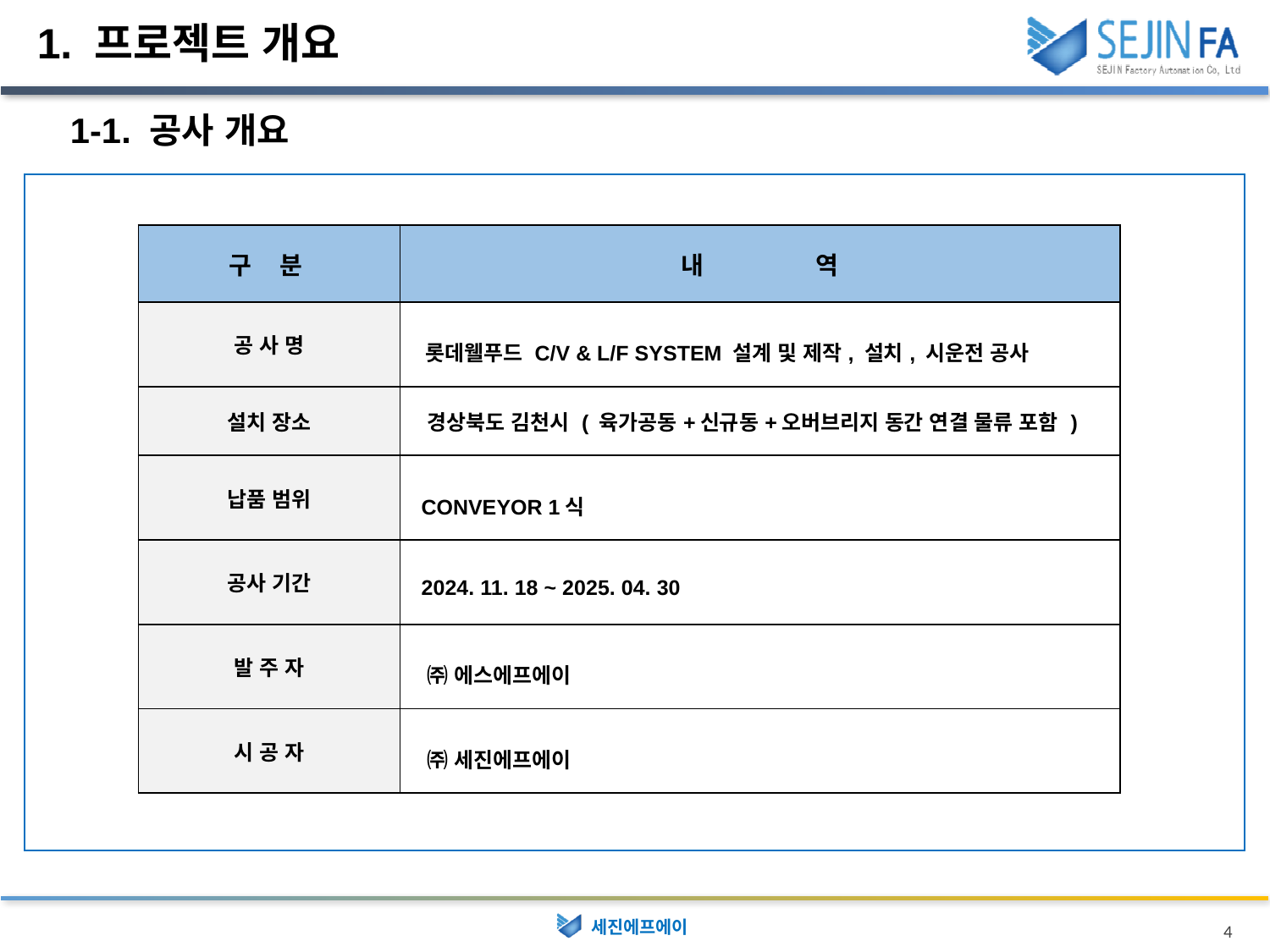

1. 프로젝트 개요
1-1. 공사 개요

| 구 분 | 내 역 |
| --- | --- |
| 공 사 명 | 롯데웰푸드 C/V & L/F SYSTEM 설계 및 제작, 설치, 시운전 공사 |
| 설치 장소 | 경상북도 김천시 ( 육가공동+신규동+오버브리지 동간 연결 물류 포함 ) |
| 납품 범위 | CONVEYOR 1식 |
| 공사 기간 | 2024. 11. 18 ~ 2025. 04. 30 |
| 발 주 자 | ㈜ 에스에프에이 |
| 시 공 자 | ㈜ 세진에프에이 |
4